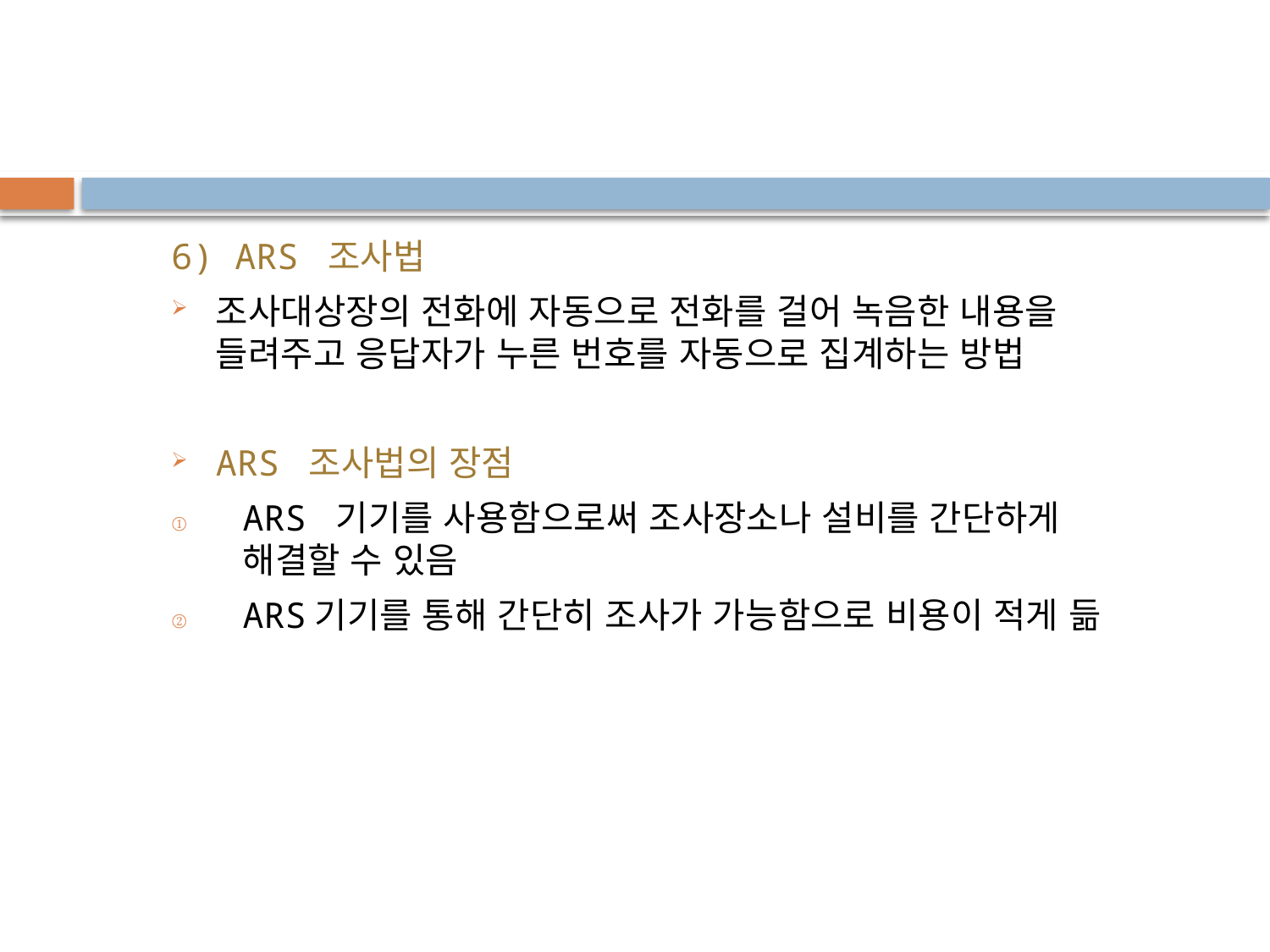

6) ARS 조사법
조사대상장의 전화에 자동으로 전화를 걸어 녹음한 내용을 들려주고 응답자가 누른 번호를 자동으로 집계하는 방법

ARS 조사법의 장점
ARS 기기를 사용함으로써 조사장소나 설비를 간단하게 해결할 수 있음
ARS기기를 통해 간단히 조사가 가능함으로 비용이 적게 듦